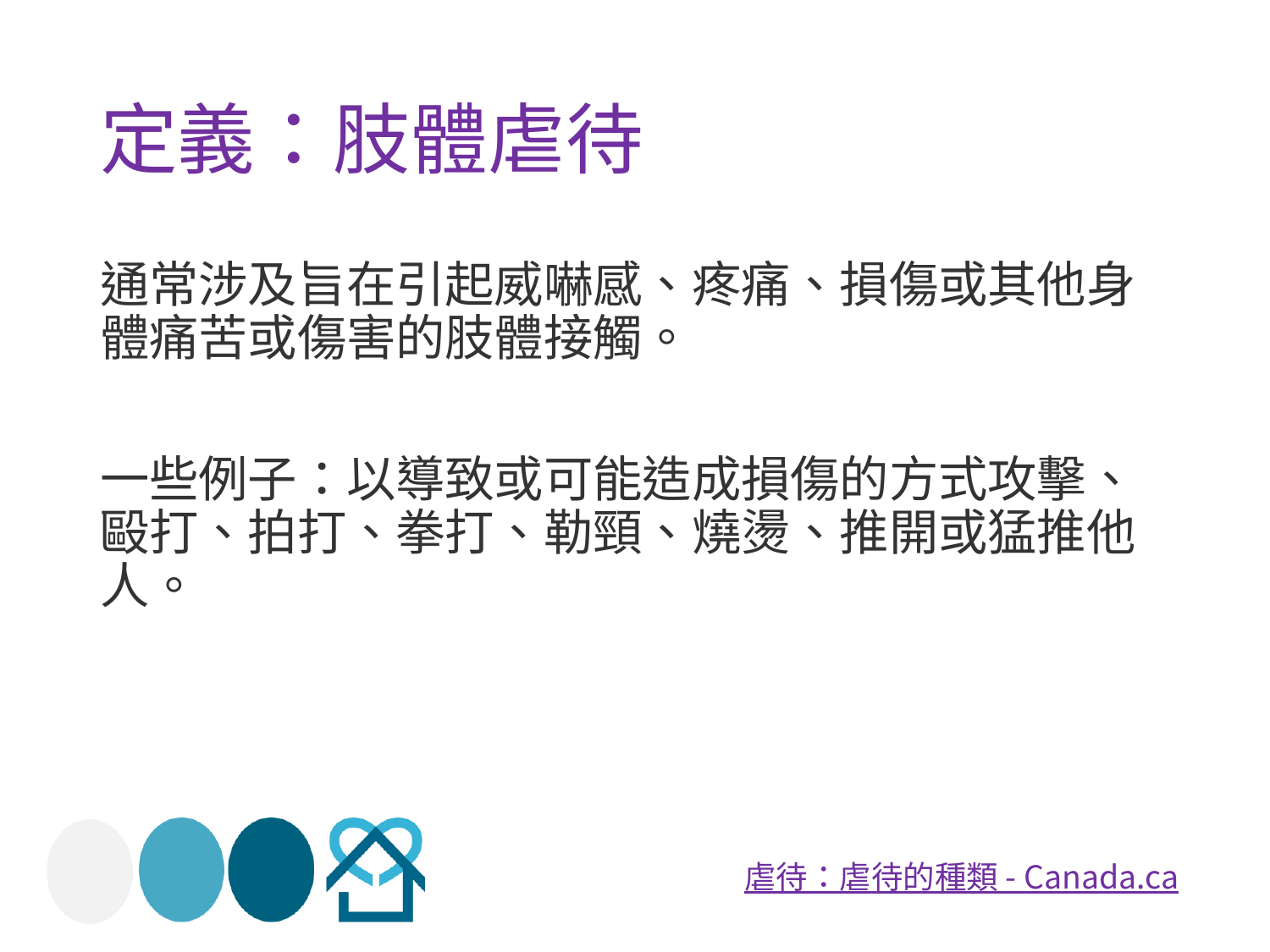

# 定義：肢體虐待
通常涉及旨在引起威嚇感、疼痛、損傷或其他身體痛苦或傷害的肢體接觸。

一些例子：以導致或可能造成損傷的方式攻擊、毆打、拍打、拳打、勒頸、燒燙、推開或猛推他人。

虐待：虐待的種類 - Canada.ca